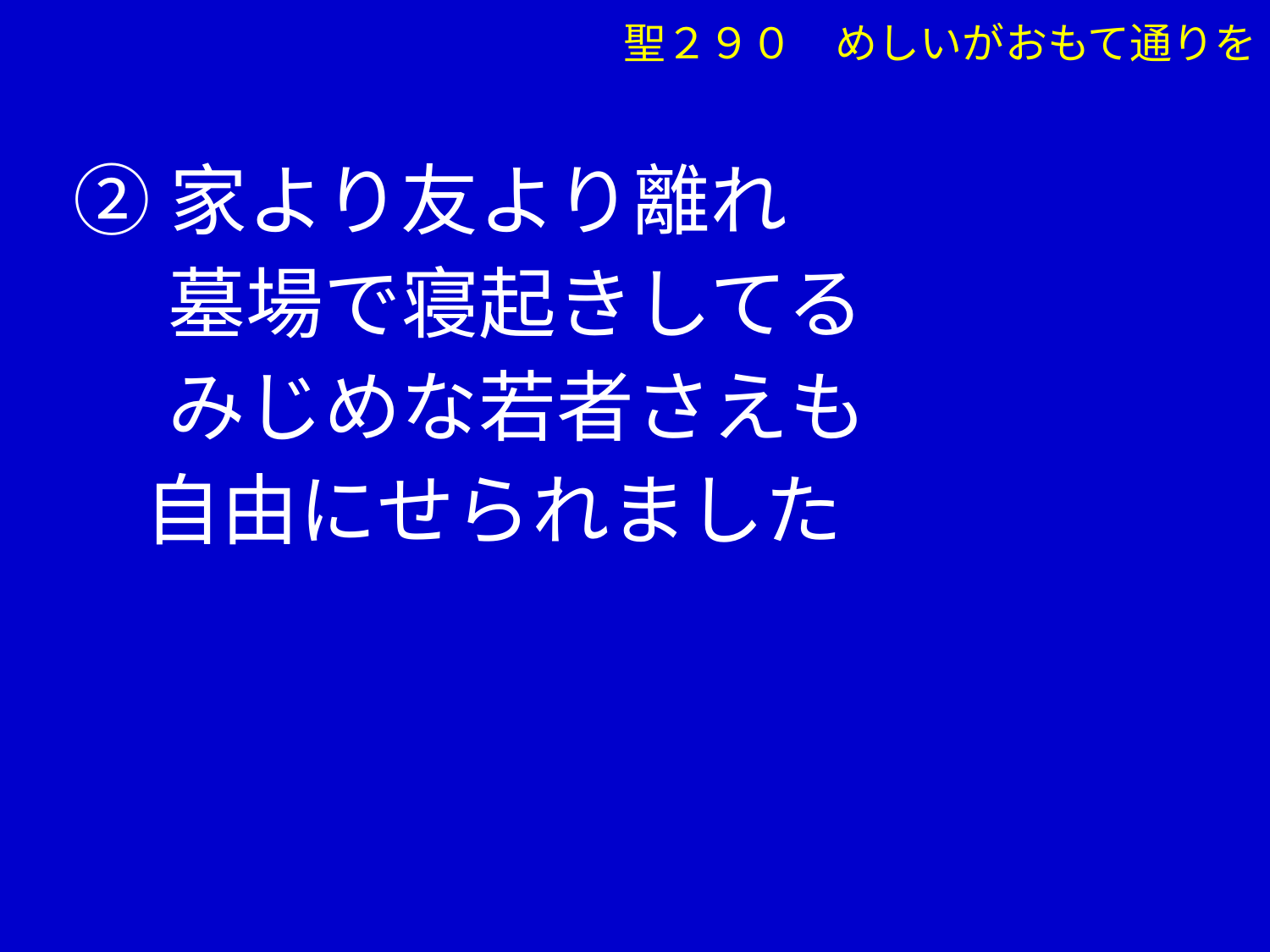

聖２９０　めしいがおもて通りを
②家より友より離れ
　 墓場で寝起きしてる
　 みじめな若者さえも
   自由にせられました